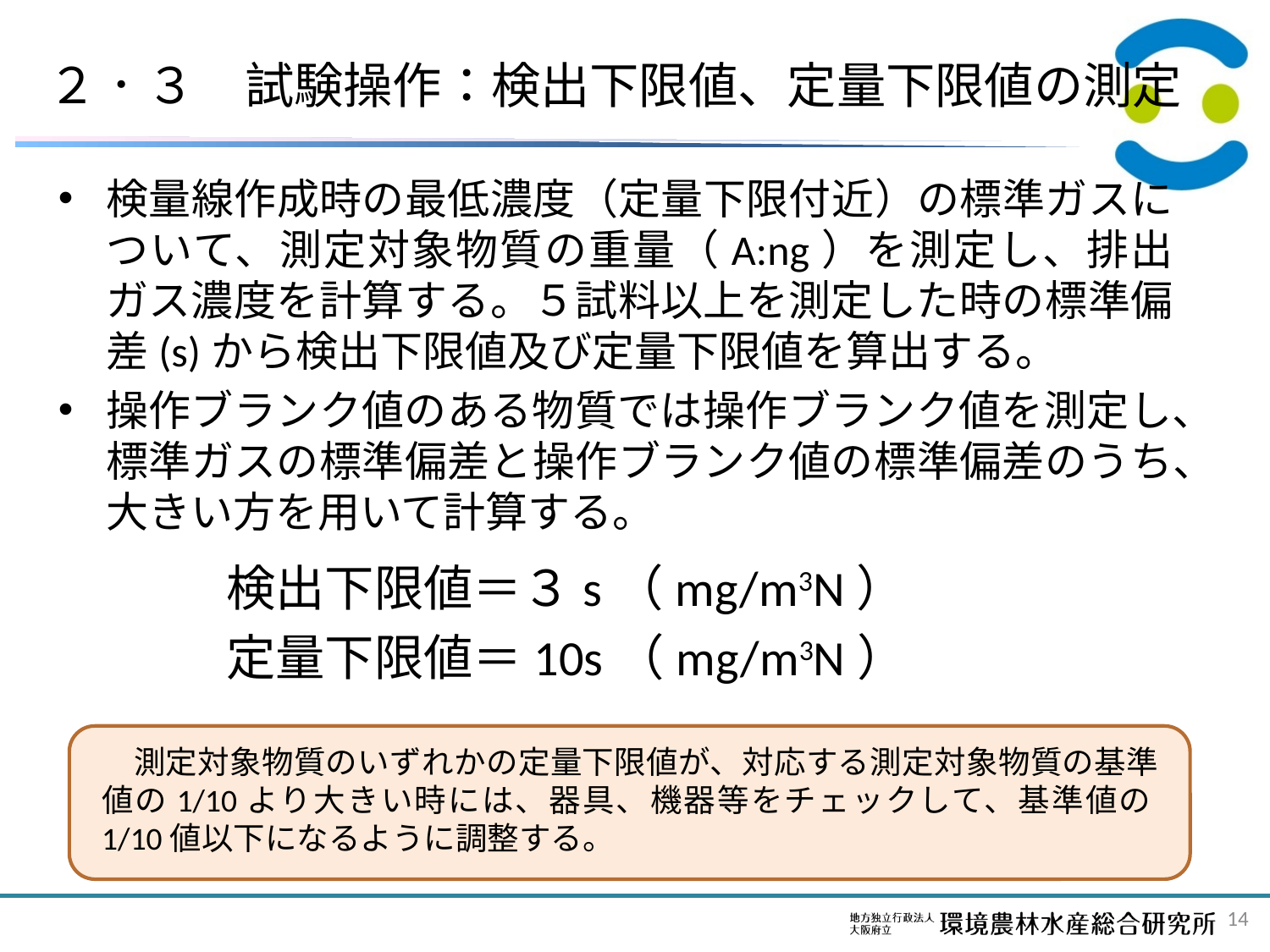

# ２．３　試験操作：検出下限値、定量下限値の測定
検量線作成時の最低濃度（定量下限付近）の標準ガスについて、測定対象物質の重量（A:ng）を測定し、排出ガス濃度を計算する。５試料以上を測定した時の標準偏差(s)から検出下限値及び定量下限値を算出する。
操作ブランク値のある物質では操作ブランク値を測定し、標準ガスの標準偏差と操作ブランク値の標準偏差のうち、大きい方を用いて計算する。
　　検出下限値＝３s（mg/m3N）
　　定量下限値＝10s（mg/m3N）

　測定対象物質のいずれかの定量下限値が、対応する測定対象物質の基準値の1/10より大きい時には、器具、機器等をチェックして、基準値の1/10値以下になるように調整する。
14